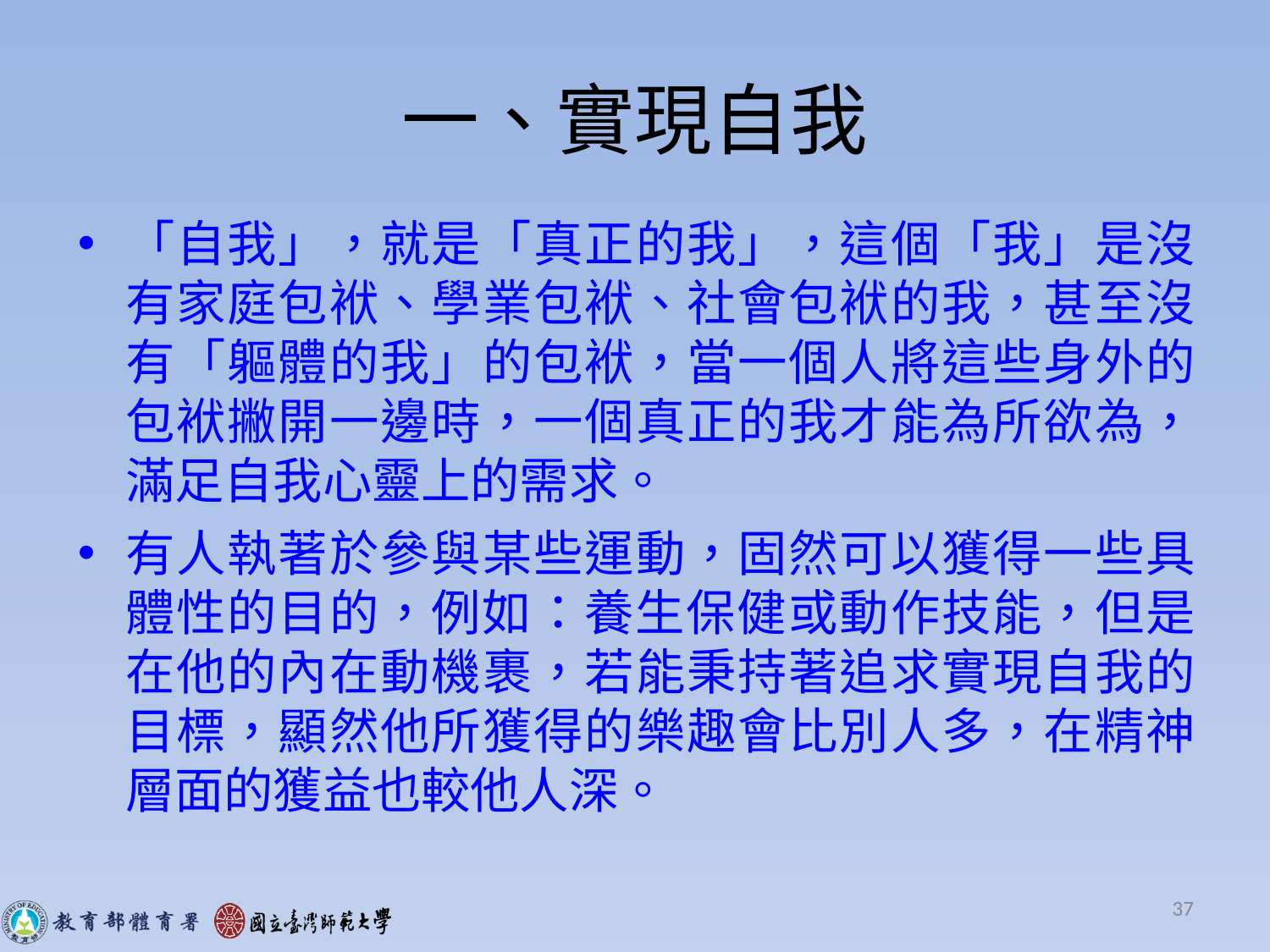

# 一、實現自我
「自我」，就是「真正的我」，這個「我」是沒有家庭包袱、學業包袱、社會包袱的我，甚至沒有「軀體的我」的包袱，當一個人將這些身外的包袱撇開一邊時，一個真正的我才能為所欲為，滿足自我心靈上的需求。
有人執著於參與某些運動，固然可以獲得一些具體性的目的，例如：養生保健或動作技能，但是在他的內在動機裹，若能秉持著追求實現自我的目標，顯然他所獲得的樂趣會比別人多，在精神層面的獲益也較他人深。
37